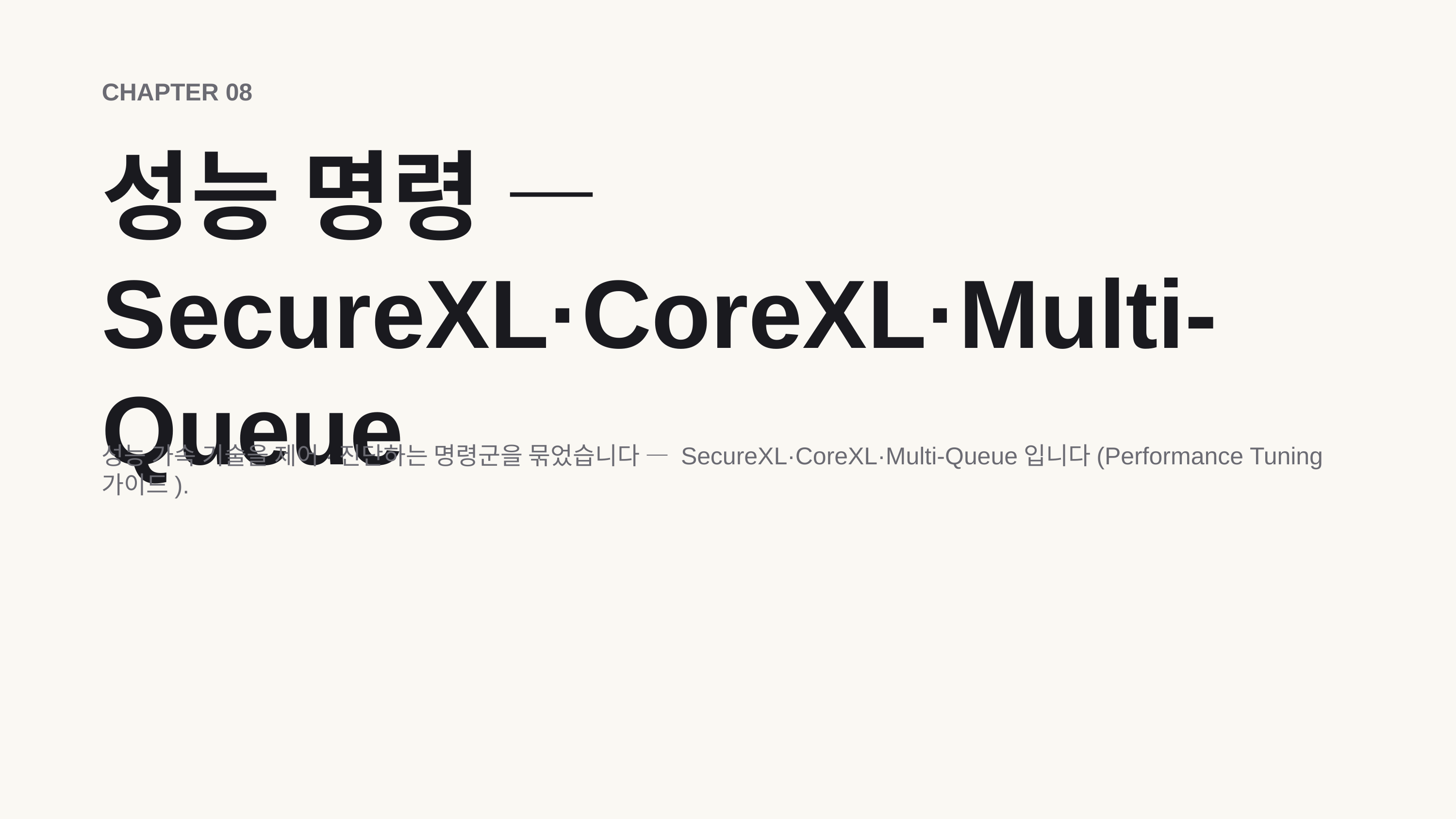

CHAPTER 08
성능 명령 — SecureXL·CoreXL·Multi-Queue
성능 가속 기술을 제어·진단하는 명령군을 묶었습니다 — SecureXL·CoreXL·Multi-Queue입니다(Performance Tuning 가이드).